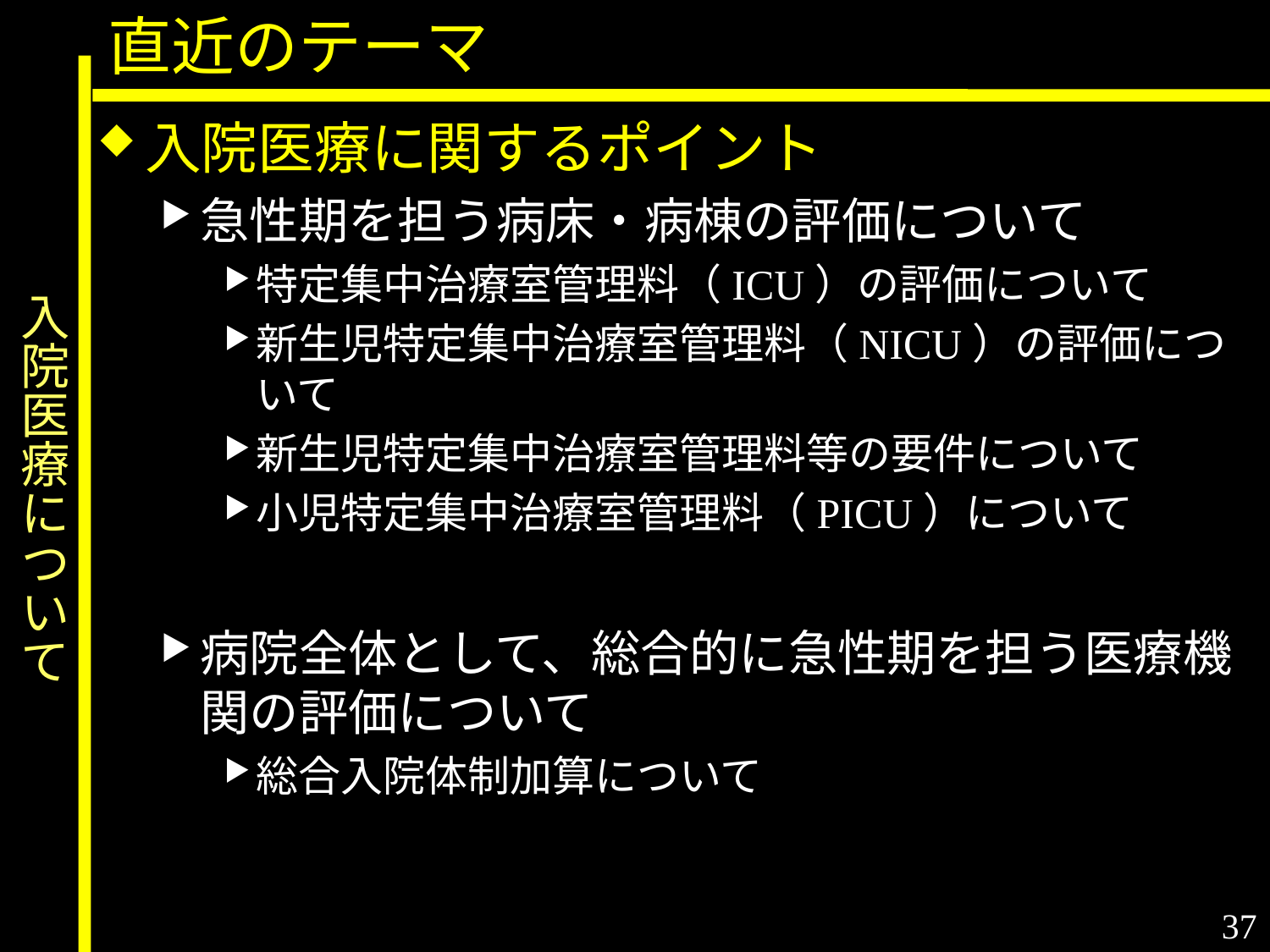

直近のテーマ

入院医療に関するポイント
急性期を担う病床・病棟の評価について
特定集中治療室管理料（ICU）の評価について
新生児特定集中治療室管理料（NICU）の評価について
新生児特定集中治療室管理料等の要件について
小児特定集中治療室管理料（PICU）について

病院全体として、総合的に急性期を担う医療機関の評価について
総合入院体制加算について
# 入院医療について
37